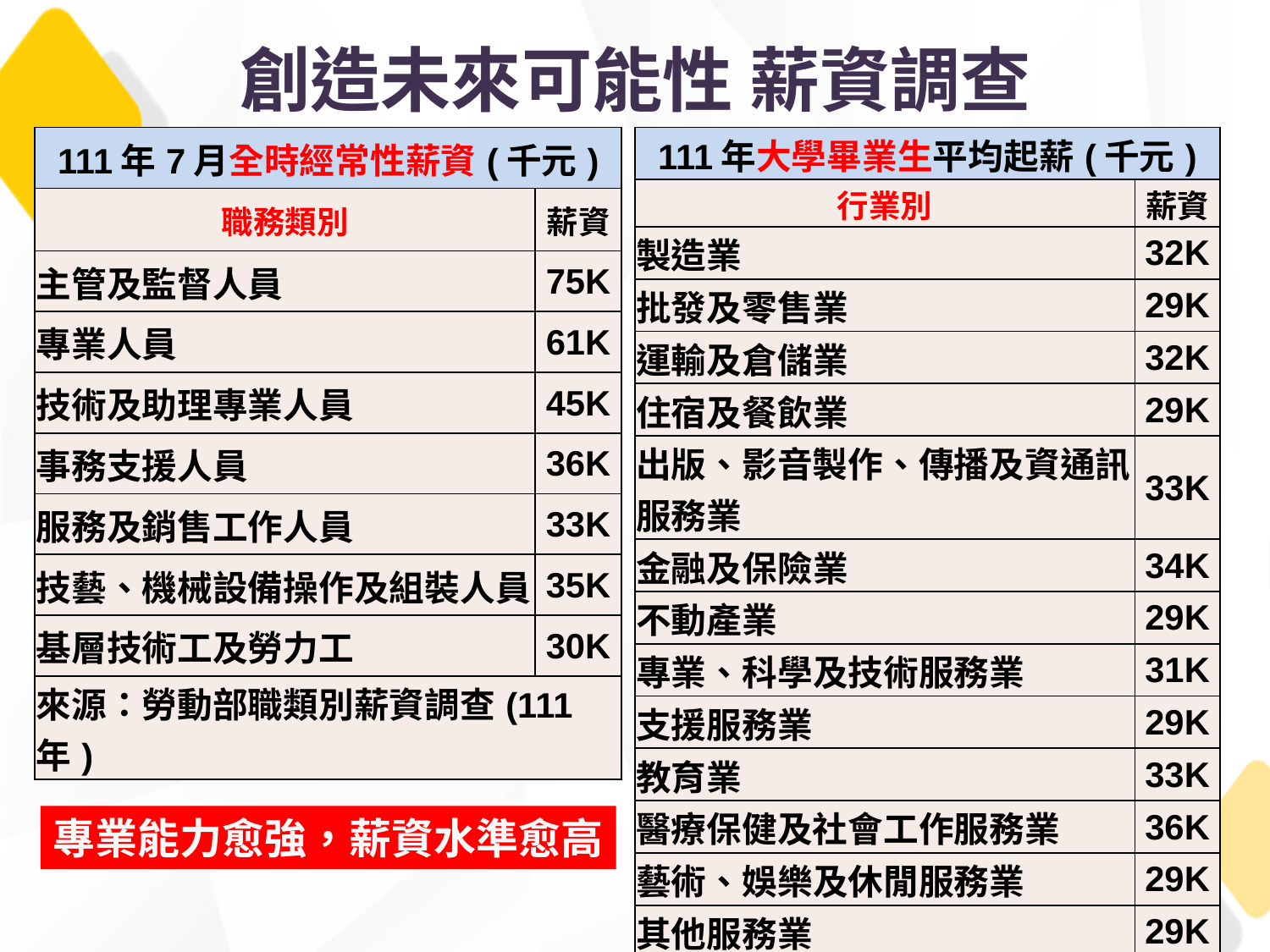

創造未來可能性 薪資調查
| 111年7月全時經常性薪資(千元) |  |
| --- | --- |
| 職務類別 | 薪資 |
| 主管及監督人員 | 75K |
| 專業人員 | 61K |
| 技術及助理專業人員 | 45K |
| 事務支援人員 | 36K |
| 服務及銷售工作人員 | 33K |
| 技藝、機械設備操作及組裝人員 | 35K |
| 基層技術工及勞力工 | 30K |
| 來源：勞動部職類別薪資調查(111年) |  |
| 111年大學畢業生平均起薪(千元) |  |
| --- | --- |
| 行業別 | 薪資 |
| 製造業 | 32K |
| 批發及零售業 | 29K |
| 運輸及倉儲業 | 32K |
| 住宿及餐飲業 | 29K |
| 出版、影音製作、傳播及資通訊服務業 | 33K |
| 金融及保險業 | 34K |
| 不動產業 | 29K |
| 專業、科學及技術服務業 | 31K |
| 支援服務業 | 29K |
| 教育業 | 33K |
| 醫療保健及社會工作服務業 | 36K |
| 藝術、娛樂及休閒服務業 | 29K |
| 其他服務業 | 29K |
| 來源：112.04.27勞動部公布111年初任人員薪資統計結果 |  |
專業能力愈強，薪資水準愈高
1